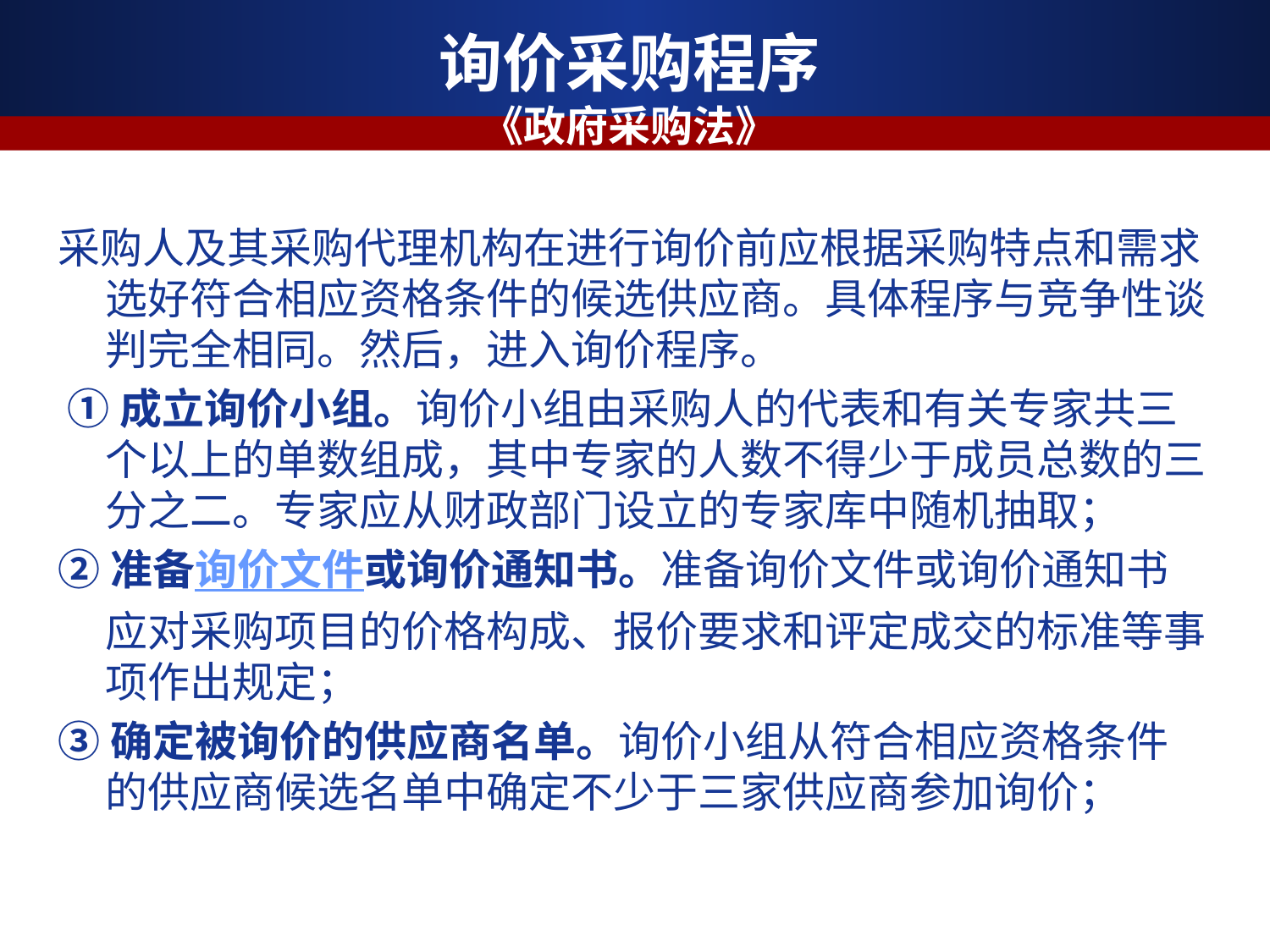

询价采购程序
《政府采购法》
采购人及其采购代理机构在进行询价前应根据采购特点和需求选好符合相应资格条件的候选供应商。具体程序与竞争性谈判完全相同。然后，进入询价程序。
 ①成立询价小组。询价小组由采购人的代表和有关专家共三个以上的单数组成，其中专家的人数不得少于成员总数的三分之二。专家应从财政部门设立的专家库中随机抽取；
②准备询价文件或询价通知书。准备询价文件或询价通知书应对采购项目的价格构成、报价要求和评定成交的标准等事项作出规定；
③确定被询价的供应商名单。询价小组从符合相应资格条件的供应商候选名单中确定不少于三家供应商参加询价；